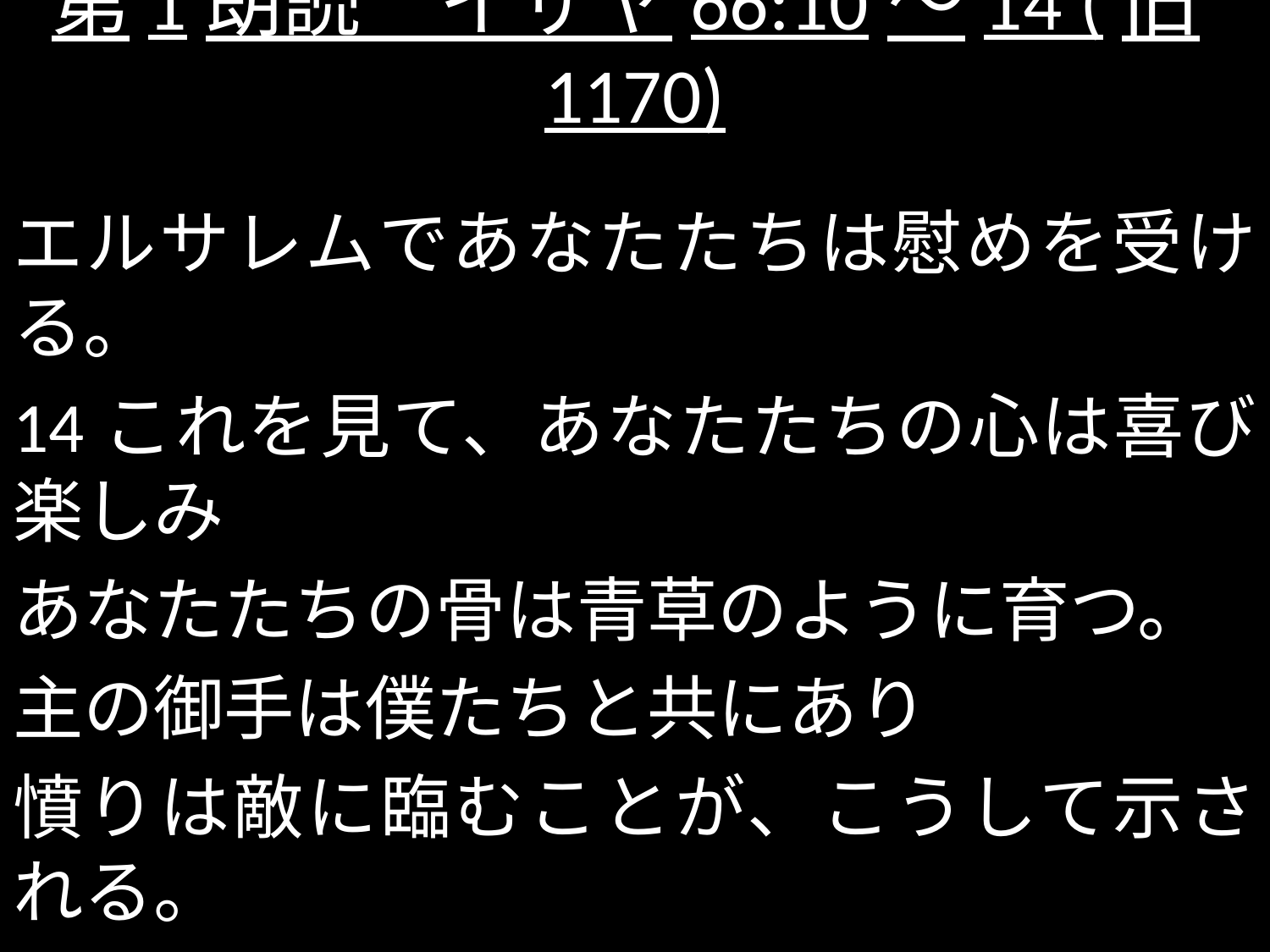

# 第1朗読　イザヤ66:10～14 (旧1170)

エルサレムであなたたちは慰めを受ける。
14これを見て、あなたたちの心は喜び楽しみ
あなたたちの骨は青草のように育つ。
主の御手は僕たちと共にあり
憤りは敵に臨むことが、こうして示される。